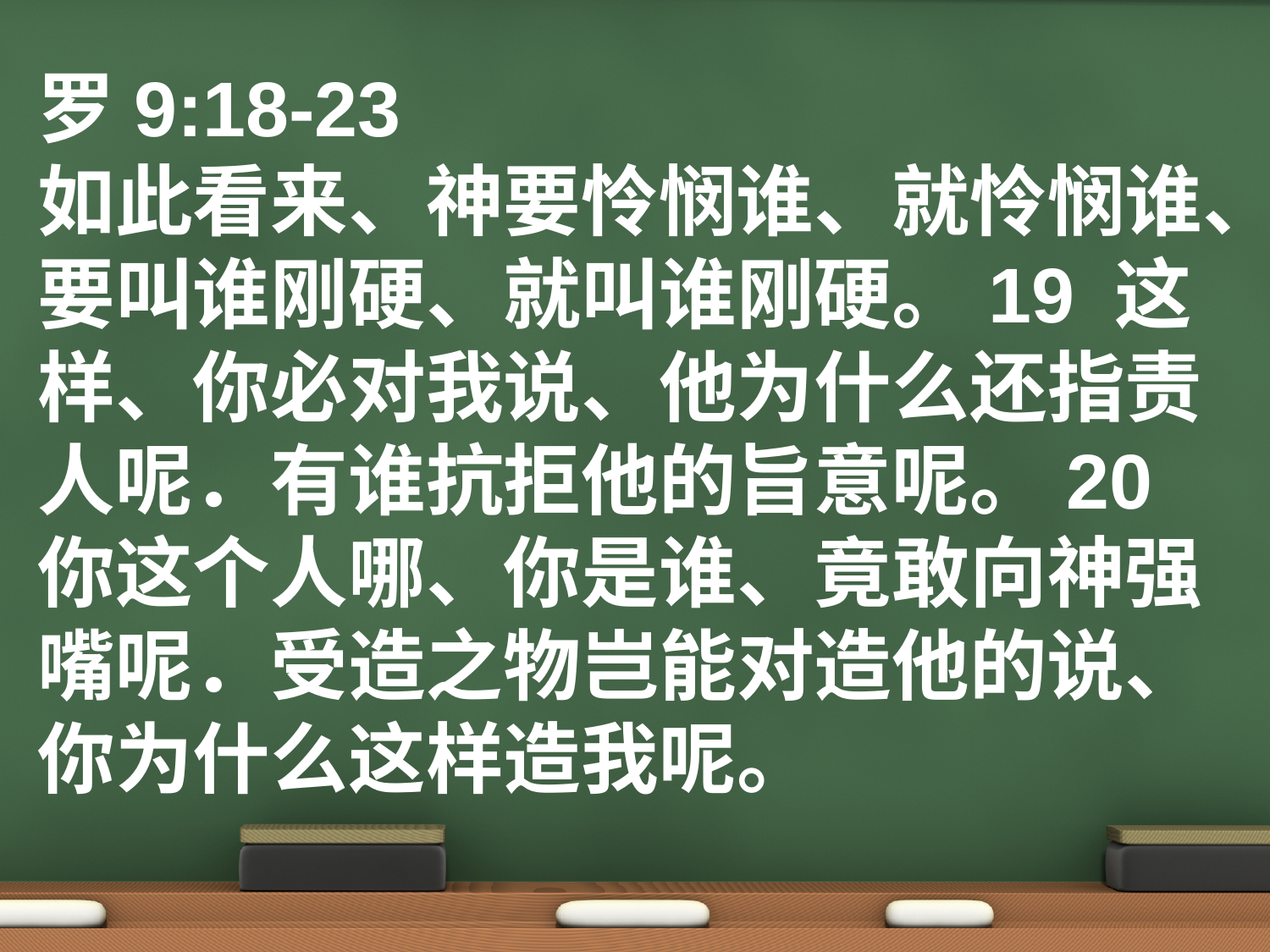

罗9:18-23
如此看来、神要怜悯谁、就怜悯谁、要叫谁刚硬、就叫谁刚硬。19 这样、你必对我说、他为什么还指责人呢．有谁抗拒他的旨意呢。20 你这个人哪、你是谁、竟敢向神强嘴呢．受造之物岂能对造他的说、你为什么这样造我呢。